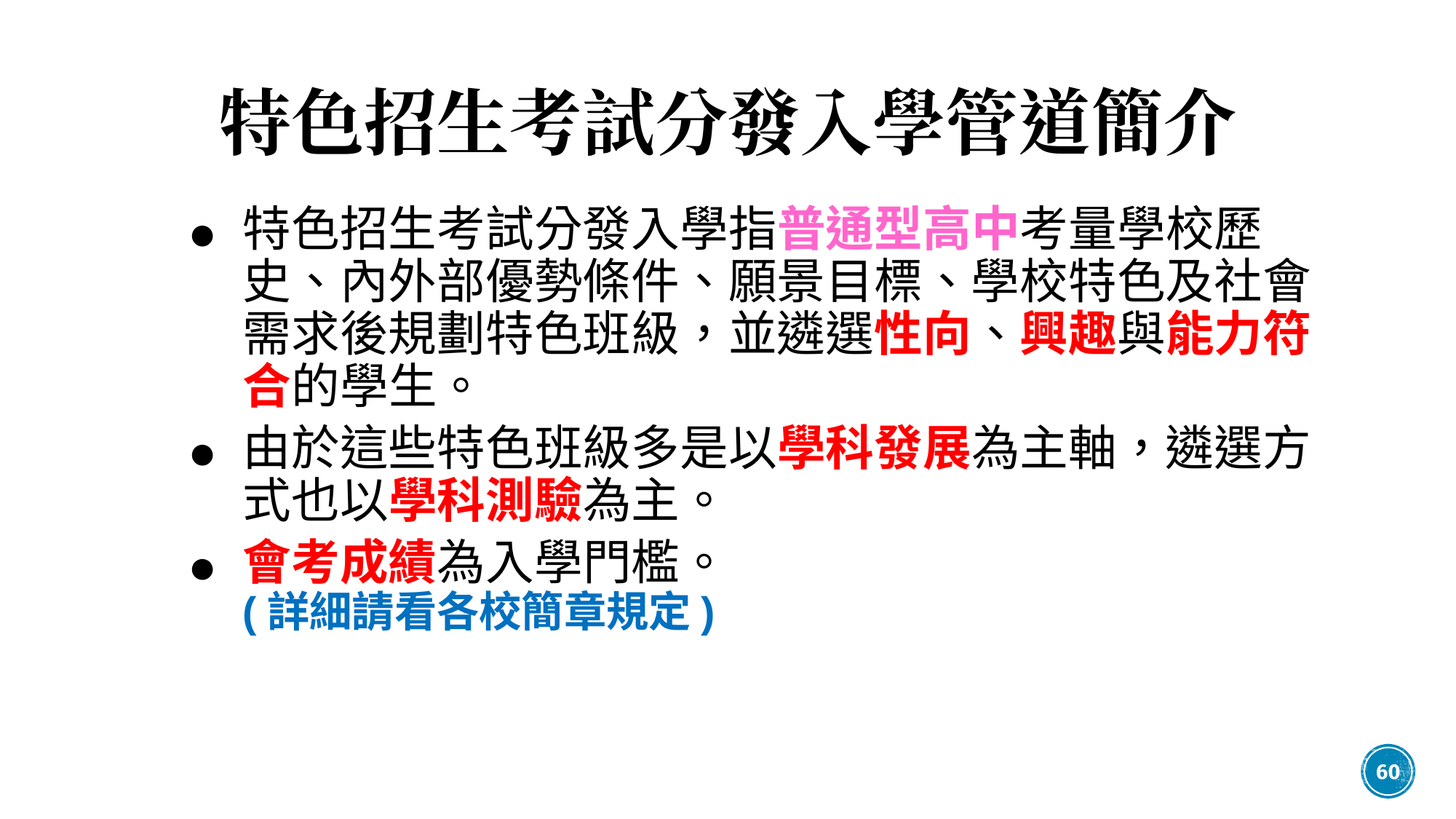

# 特色招生考試分發入學管道簡介
特色招生考試分發入學指普通型高中考量學校歷史、內外部優勢條件、願景目標、學校特色及社會需求後規劃特色班級，並遴選性向、興趣與能力符合的學生。
由於這些特色班級多是以學科發展為主軸，遴選方式也以學科測驗為主。
會考成績為入學門檻。
(詳細請看各校簡章規定)
60